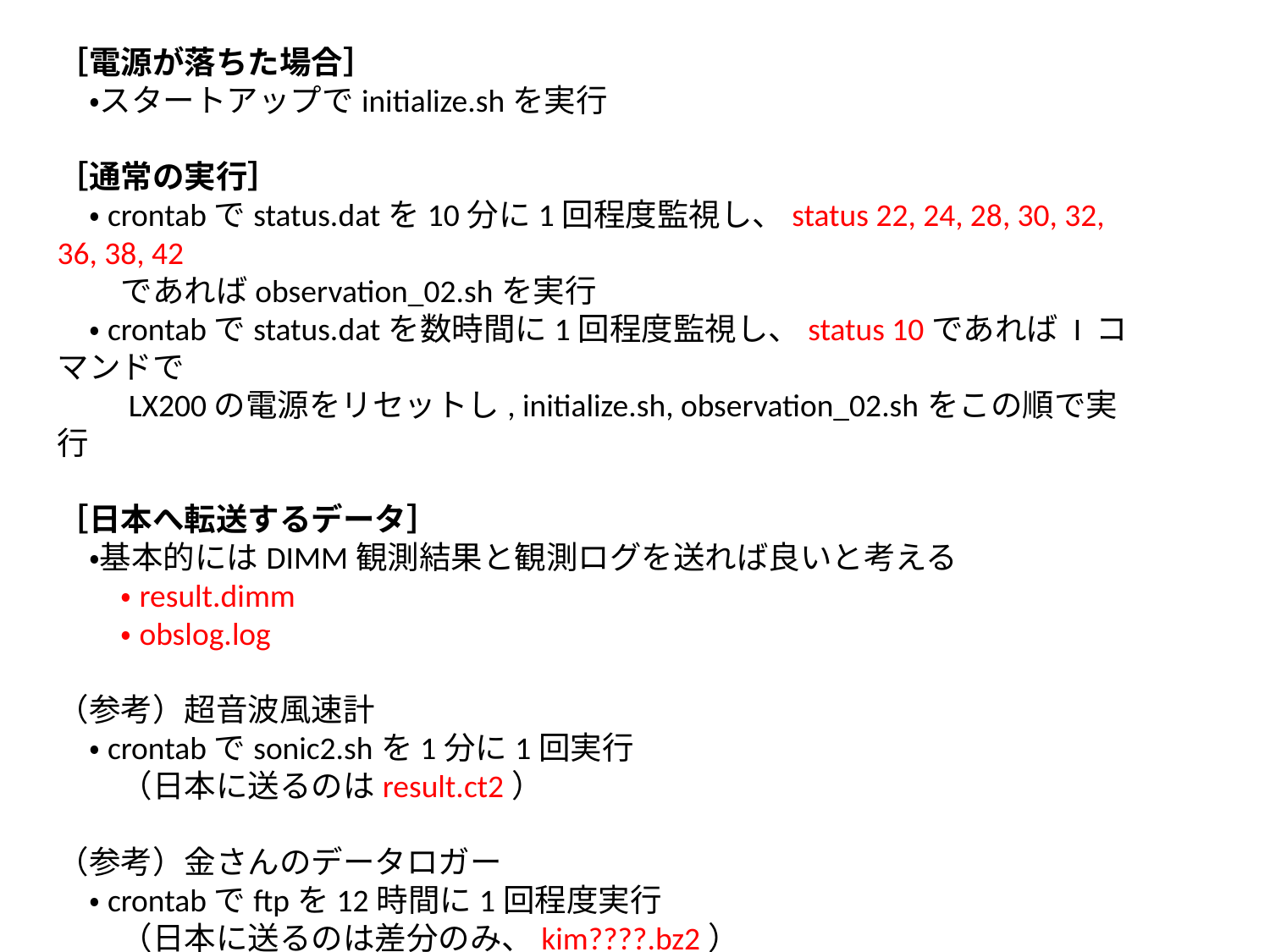

［電源が落ちた場合］
　・スタートアップでinitialize.shを実行

［通常の実行］
　・crontabでstatus.datを10分に1回程度監視し、status 22, 24, 28, 30, 32, 36, 38, 42
　　であればobservation_02.shを実行
　・crontabでstatus.datを数時間に1回程度監視し、status 10であれば I コマンドで
　　LX200の電源をリセットし, initialize.sh, observation_02.shをこの順で実行

［日本へ転送するデータ］
　・基本的にはDIMM観測結果と観測ログを送れば良いと考える
　　・result.dimm
　　・obslog.log

（参考）超音波風速計
　・crontabでsonic2.shを1分に1回実行
　　（日本に送るのはresult.ct2）

（参考）金さんのデータロガー
　・crontabでftpを12時間に1回程度実行
　　（日本に送るのは差分のみ、kim????.bz2）